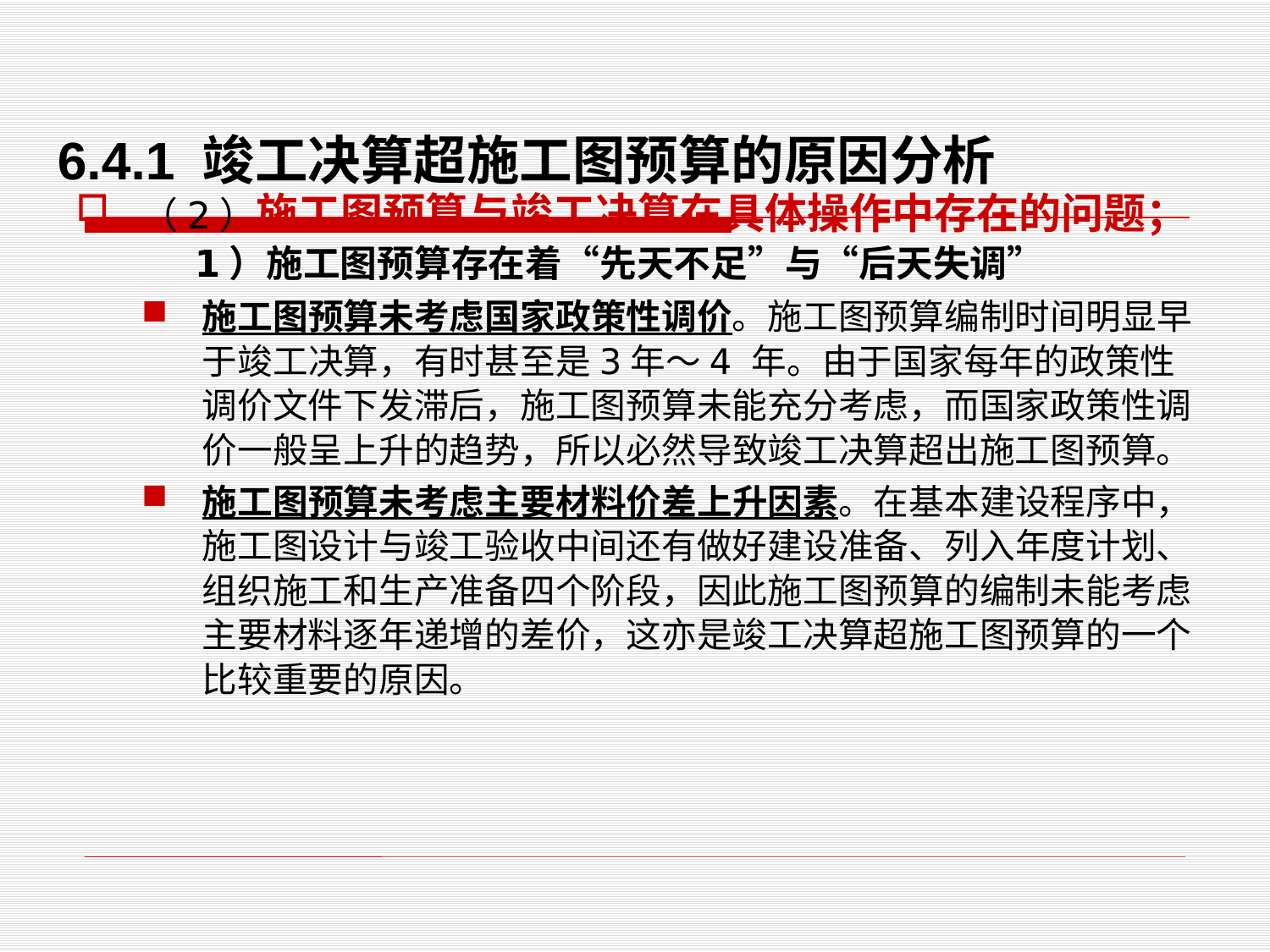

# 6.4.1 竣工决算超施工图预算的原因分析
（2）施工图预算与竣工决算在具体操作中存在的问题；
          1）施工图预算存在着“先天不足”与“后天失调”
施工图预算未考虑国家政策性调价。施工图预算编制时间明显早于竣工决算，有时甚至是3年～4 年。由于国家每年的政策性调价文件下发滞后，施工图预算未能充分考虑，而国家政策性调价一般呈上升的趋势，所以必然导致竣工决算超出施工图预算。
施工图预算未考虑主要材料价差上升因素。在基本建设程序中，施工图设计与竣工验收中间还有做好建设准备、列入年度计划、组织施工和生产准备四个阶段，因此施工图预算的编制未能考虑主要材料逐年递增的差价，这亦是竣工决算超施工图预算的一个比较重要的原因。